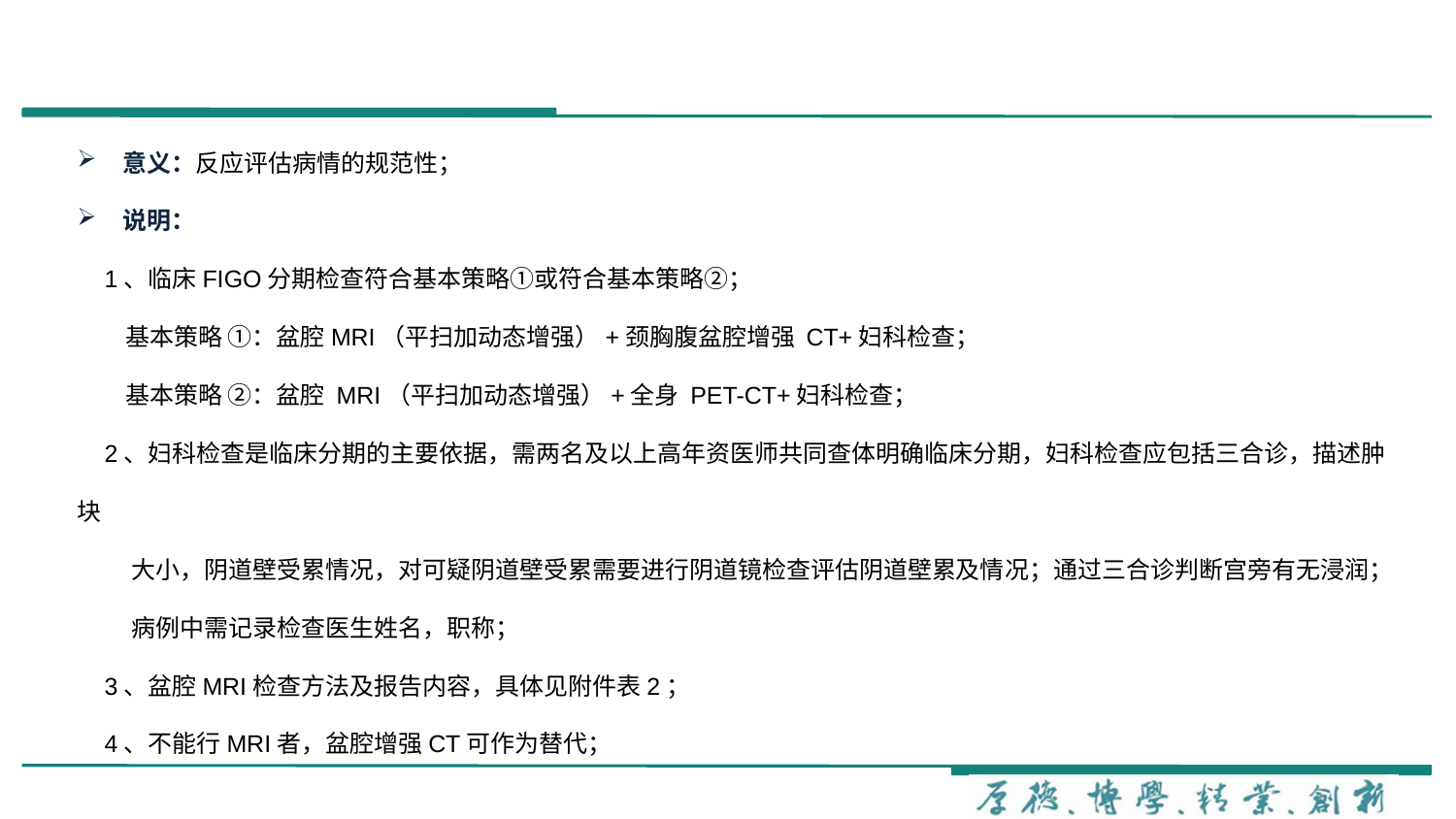

意义：反应评估病情的规范性；
说明：
    1、临床FIGO分期检查符合基本策略①或符合基本策略②；
        基本策略 ①：盆腔MRI（平扫加动态增强）+颈胸腹盆腔增强 CT+妇科检查；
        基本策略 ②：盆腔 MRI（平扫加动态增强）+全身 PET-CT+妇科检查；
    2、妇科检查是临床分期的主要依据，需两名及以上高年资医师共同查体明确临床分期，妇科检查应包括三合诊，描述肿块
         大小，阴道壁受累情况，对可疑阴道壁受累需要进行阴道镜检查评估阴道壁累及情况；通过三合诊判断宫旁有无浸润；
         病例中需记录检查医生姓名，职称；
    3、盆腔MRI检查方法及报告内容，具体见附件表2；
    4、不能行MRI者，盆腔增强CT可作为替代；